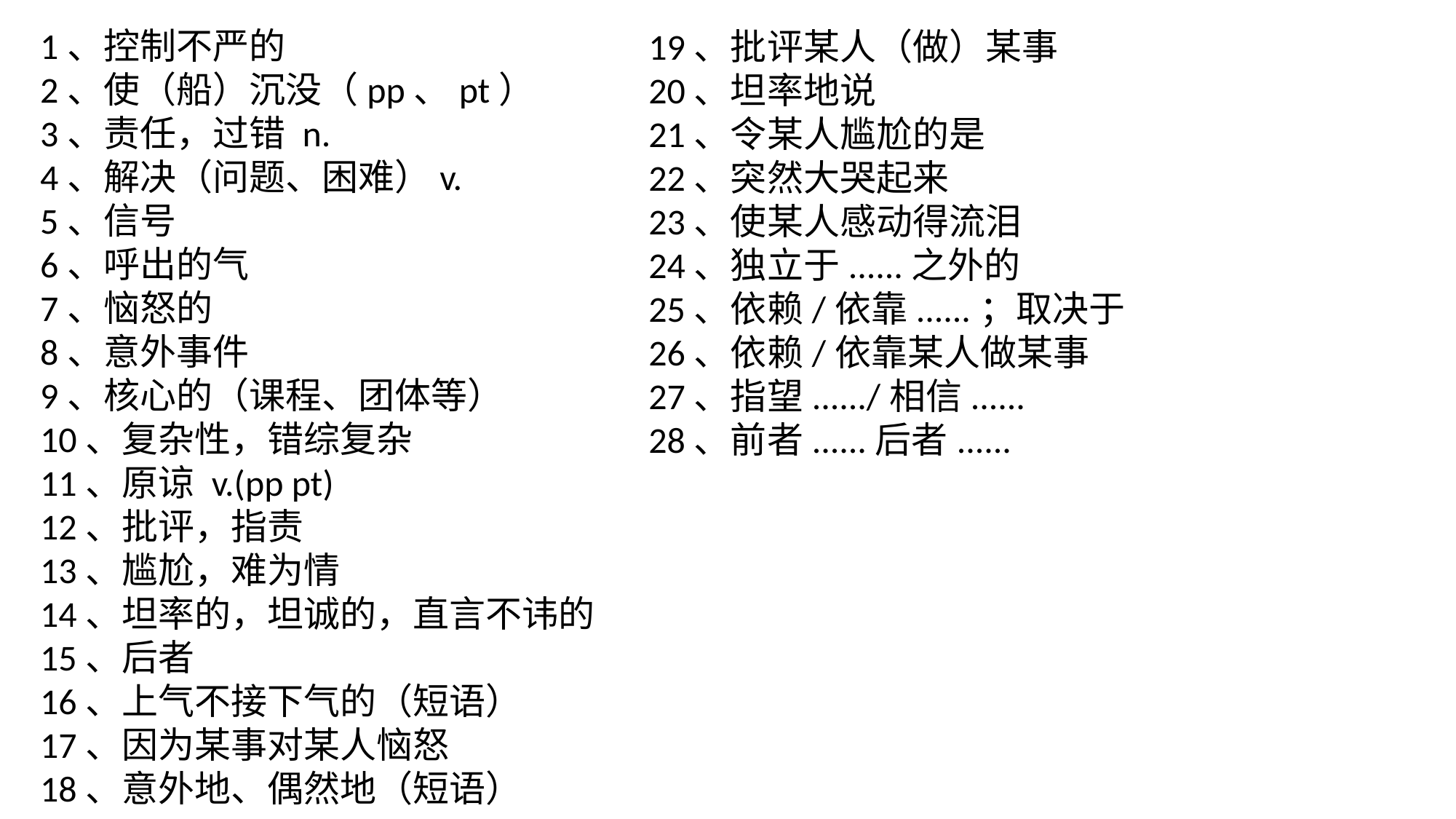

1、控制不严的
2、使（船）沉没（pp、pt）
3、责任，过错 n.
4、解决（问题、困难）v.
5、信号
6、呼出的气
7、恼怒的
8、意外事件
9、核心的（课程、团体等）
10、复杂性，错综复杂
11、原谅 v.(pp pt)
12、批评，指责
13、尴尬，难为情
14、坦率的，坦诚的，直言不讳的
15、后者
16、上气不接下气的（短语）
17、因为某事对某人恼怒
18、意外地、偶然地（短语）

19、批评某人（做）某事
20、坦率地说
21、令某人尴尬的是
22、突然大哭起来
23、使某人感动得流泪
24、独立于......之外的
25、依赖/依靠......；取决于
26、依赖/依靠某人做某事
27、指望....../相信......
28、前者......后者......